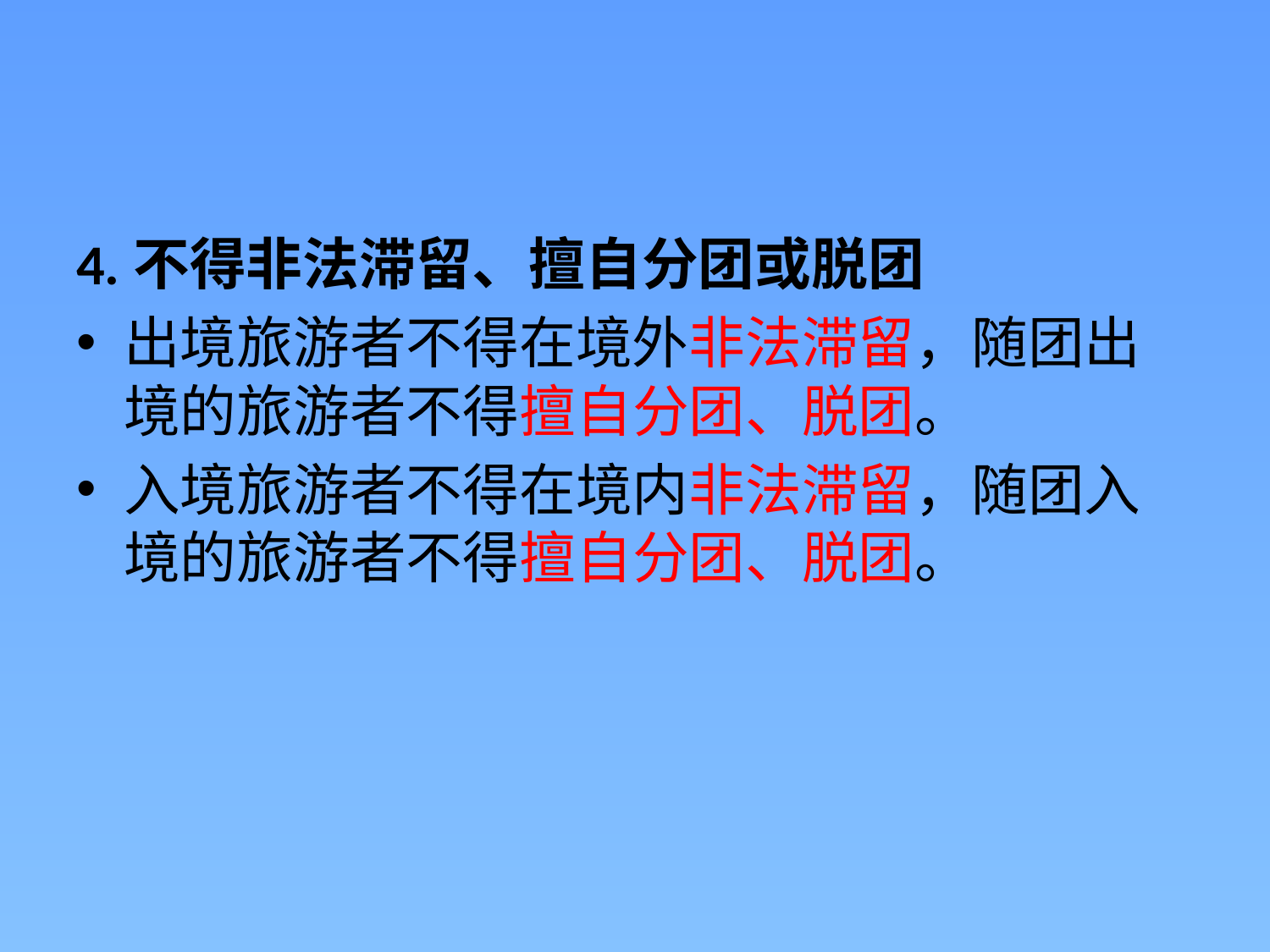

#
4.不得非法滞留、擅自分团或脱团
出境旅游者不得在境外非法滞留，随团出境的旅游者不得擅自分团、脱团。
入境旅游者不得在境内非法滞留，随团入境的旅游者不得擅自分团、脱团。